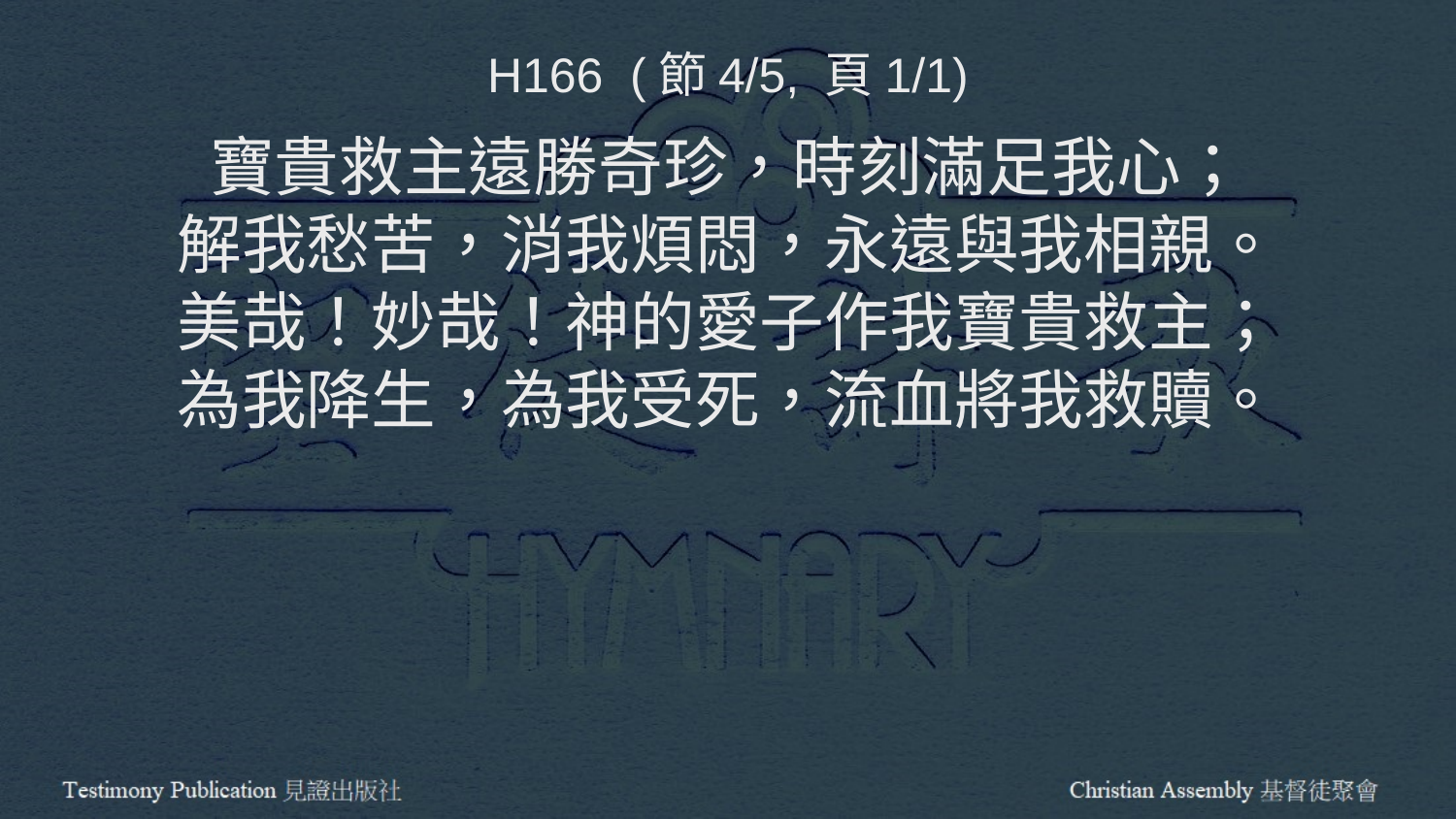

H166  (節4/5, 頁1/1)
寶貴救主遠勝奇珍，時刻滿足我心；
解我愁苦，消我煩悶，永遠與我相親。
美哉！妙哉！神的愛子作我寶貴救主；
為我降生，為我受死，流血將我救贖。